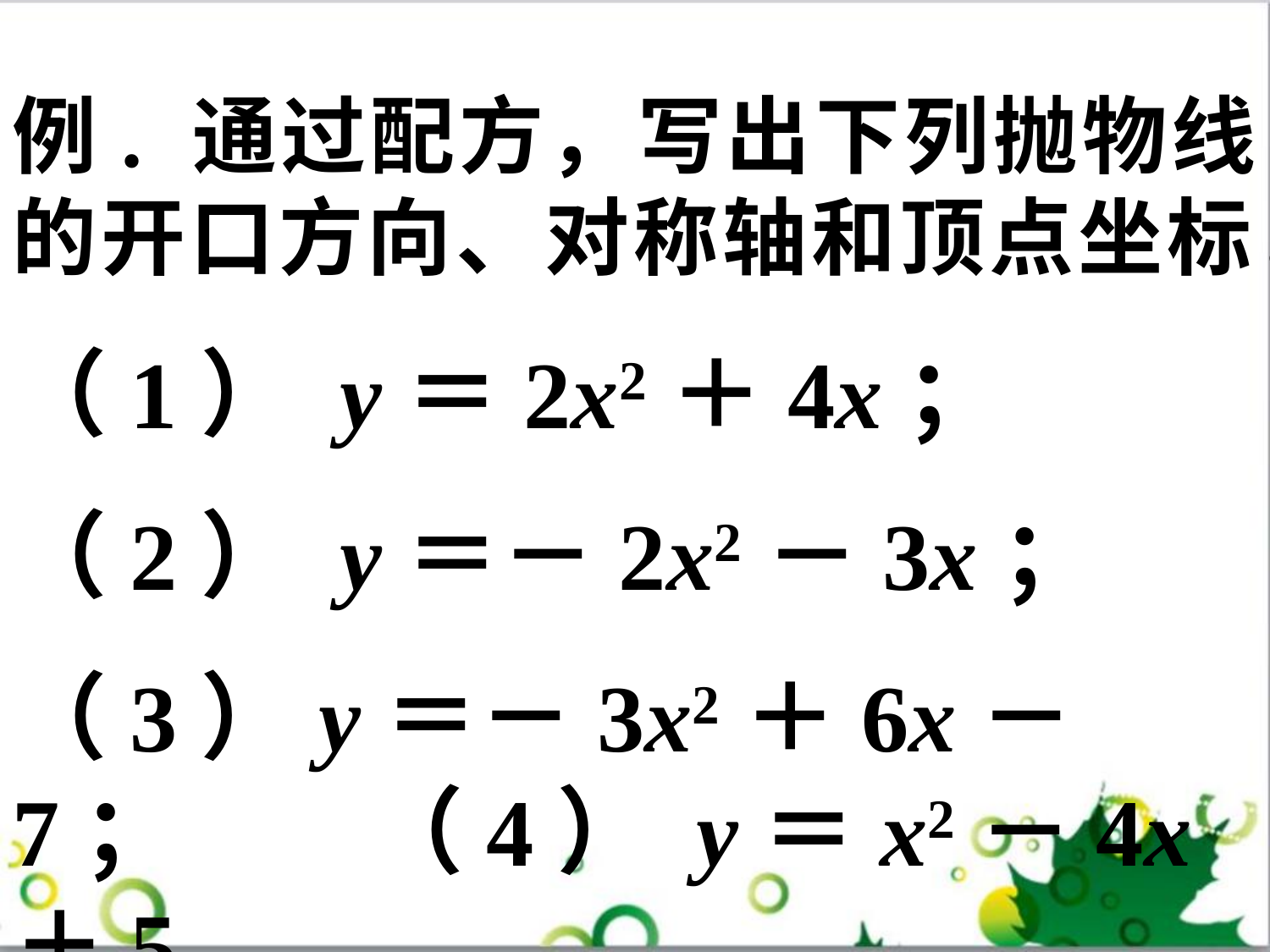

例. 通过配方，写出下列抛物线的开口方向、对称轴和顶点坐标．
（1） y＝2x2＋4x；
（2） y＝－2x2－3x；
（3）y＝－3x2＋6x－7；　　（4） y＝x2－4x＋5．